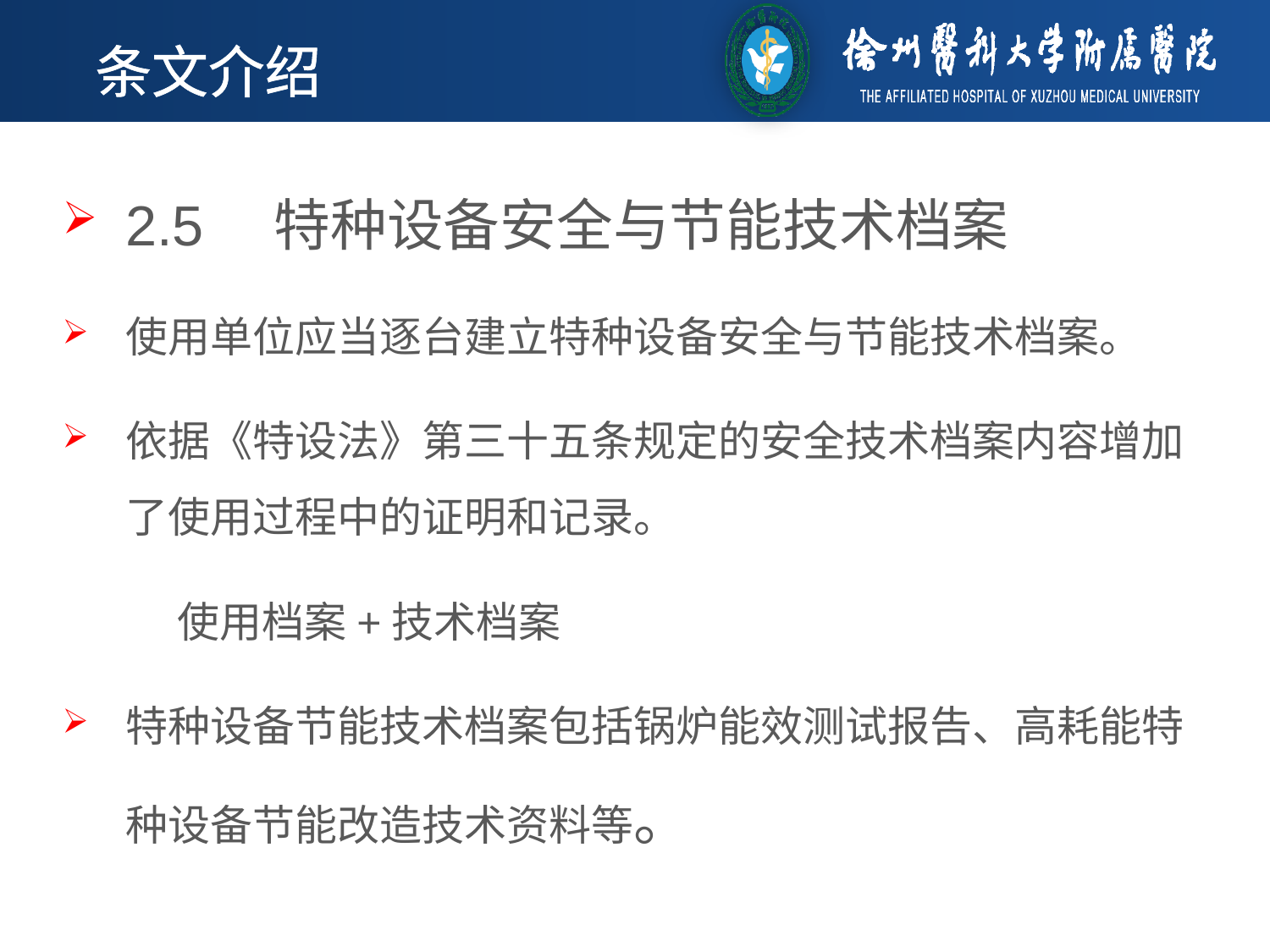

条文介绍

2.5　特种设备安全与节能技术档案
使用单位应当逐台建立特种设备安全与节能技术档案。
依据《特设法》第三十五条规定的安全技术档案内容增加了使用过程中的证明和记录。
           使用档案+技术档案
特种设备节能技术档案包括锅炉能效测试报告、高耗能特种设备节能改造技术资料等。